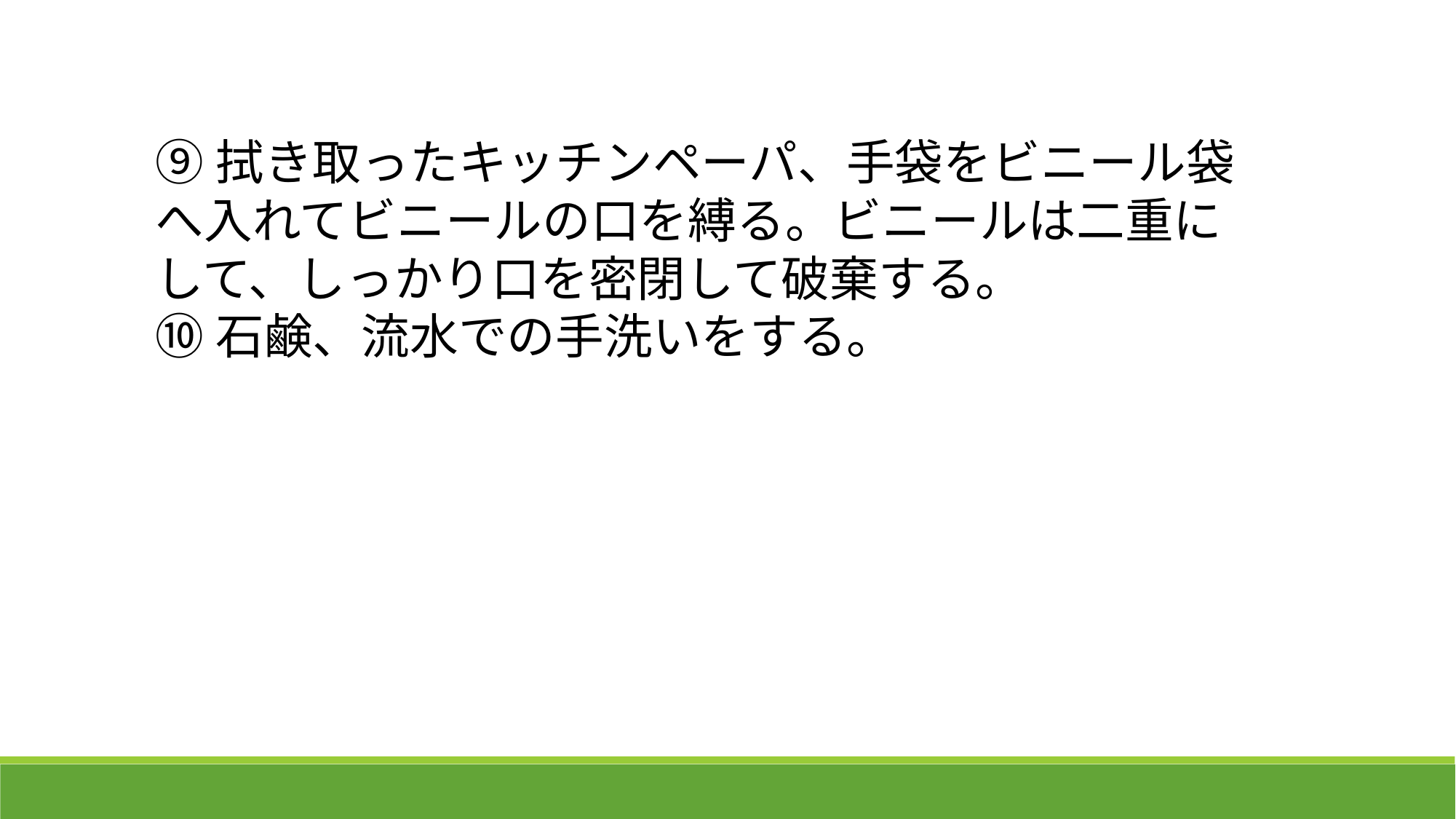

⑨拭き取ったキッチンペーパ、手袋をビニール袋へ入れてビニールの口を縛る。ビニールは二重にして、しっかり口を密閉して破棄する。
⑩石鹸、流水での手洗いをする。